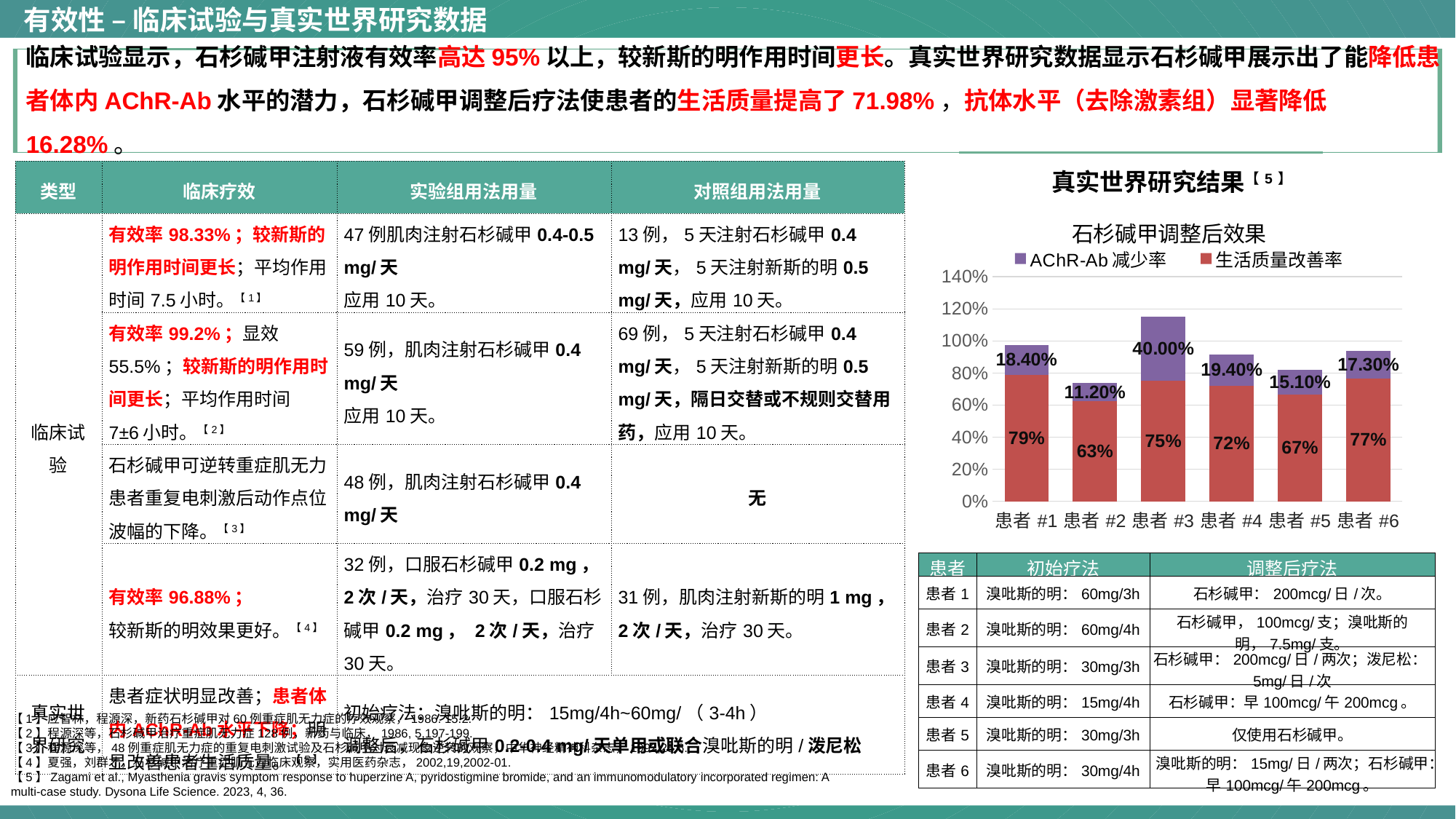

有效性 – 临床试验与真实世界研究数据

临床试验显示，石杉碱甲注射液有效率高达95%以上，较新斯的明作用时间更长。真实世界研究数据显示石杉碱甲展示出了能降低患者体内AChR-Ab水平的潜力，石杉碱甲调整后疗法使患者的生活质量提高了71.98%，抗体水平（去除激素组）显著降低16.28%。
| 类型 | 临床疗效 | 实验组用法用量 | 对照组用法用量 |
| --- | --- | --- | --- |
| 临床试验 | 有效率98.33%；较新斯的明作用时间更长；平均作用时间7.5小时。【1】 | 47例肌肉注射石杉碱甲0.4-0.5 mg/天 应用10天。 | 13例，5天注射石杉碱甲0.4 mg/天，5天注射新斯的明0.5 mg/天，应用10天。 |
|  | 有效率99.2%；显效55.5%；较新斯的明作用时间更长；平均作用时间 7±6小时。【2】 | 59例，肌肉注射石杉碱甲0.4 mg/天 应用10天。 | 69例，5天注射石杉碱甲0.4 mg/天，5天注射新斯的明0.5 mg/天，隔日交替或不规则交替用药，应用10天。 |
|  | 石杉碱甲可逆转重症肌无力患者重复电刺激后动作点位波幅的下降。【3】 | 48例，肌肉注射石杉碱甲0.4 mg/天 | 无 |
|  | 有效率96.88%； 较新斯的明效果更好。【4】 | 32例，口服石杉碱甲0.2 mg， 2次/天，治疗30天，口服石杉碱甲0.2 mg， 2次/天，治疗30天。 | 31例，肌肉注射新斯的明1 mg，2次/天，治疗30天。 |
| 真实世界研究 | 患者症状明显改善；患者体内AChR-Ab水平下降；明显改善患者生活质量。【5】 | 初始疗法：溴吡斯的明：15mg/4h~60mg/（3-4h） 调整后，石杉碱甲0.2-0.4 mg/天单用或联合溴吡斯的明/泼尼松 |  |
真实世界研究结果【5】

### Chart: 石杉碱甲调整后效果

| Category | 生活质量改善率 | AChR-Ab减少率 |
|---|---|---|
| 患者#1 | 0.79 | 0.184 |
| 患者#2 | 0.625 | 0.112 |
| 患者#3 | 0.75 | 0.4 |
| 患者#4 | 0.722 | 0.194 |
| 患者#5 | 0.667 | 0.151 |
| 患者#6 | 0.765 | 0.173 |
| 患者 | 初始疗法 | 调整后疗法 |
| --- | --- | --- |
| 患者1 | 溴吡斯的明：60mg/3h | 石杉碱甲：200mcg/日/次。 |
| 患者2 | 溴吡斯的明：60mg/4h | 石杉碱甲，100mcg/支；溴吡斯的明，7.5mg/支。 |
| 患者3 | 溴吡斯的明：30mg/3h | 石杉碱甲：200mcg/日/两次；泼尼松：5mg/日/次 |
| 患者4 | 溴吡斯的明：15mg/4h | 石杉碱甲：早100mcg/午200mcg。 |
| 患者5 | 溴吡斯的明：30mg/3h | 仅使用石杉碱甲。 |
| 患者6 | 溴吡斯的明：30mg/4h | 溴吡斯的明：15mg/日/两次；石杉碱甲：早100mcg/午200mcg。 |
【1】应智林，程源深，新药石杉碱甲对60例重症肌无力症的疗效观察，1986. 15.2.
【2】程源深等，石杉碱甲治疗重症肌无力症128例，新药与临床，1986, 5,197-199.
【3】程源深等，48例重症肌无力症的重复电刺激试验及石杉碱甲对衰减现象逆转的观察，中华神经精神科杂志，1992,25,6.
【4】夏强，刘群才，石杉碱甲治疗重症肌无力临床观察，实用医药杂志，2002,19,2002-01.
【5】Zagami et al., Myasthenia gravis symptom response to huperzine A, pyridostigmine bromide, and an immunomodulatory incorporated regimen: A multi-case study. Dysona Life Science. 2023, 4, 36.